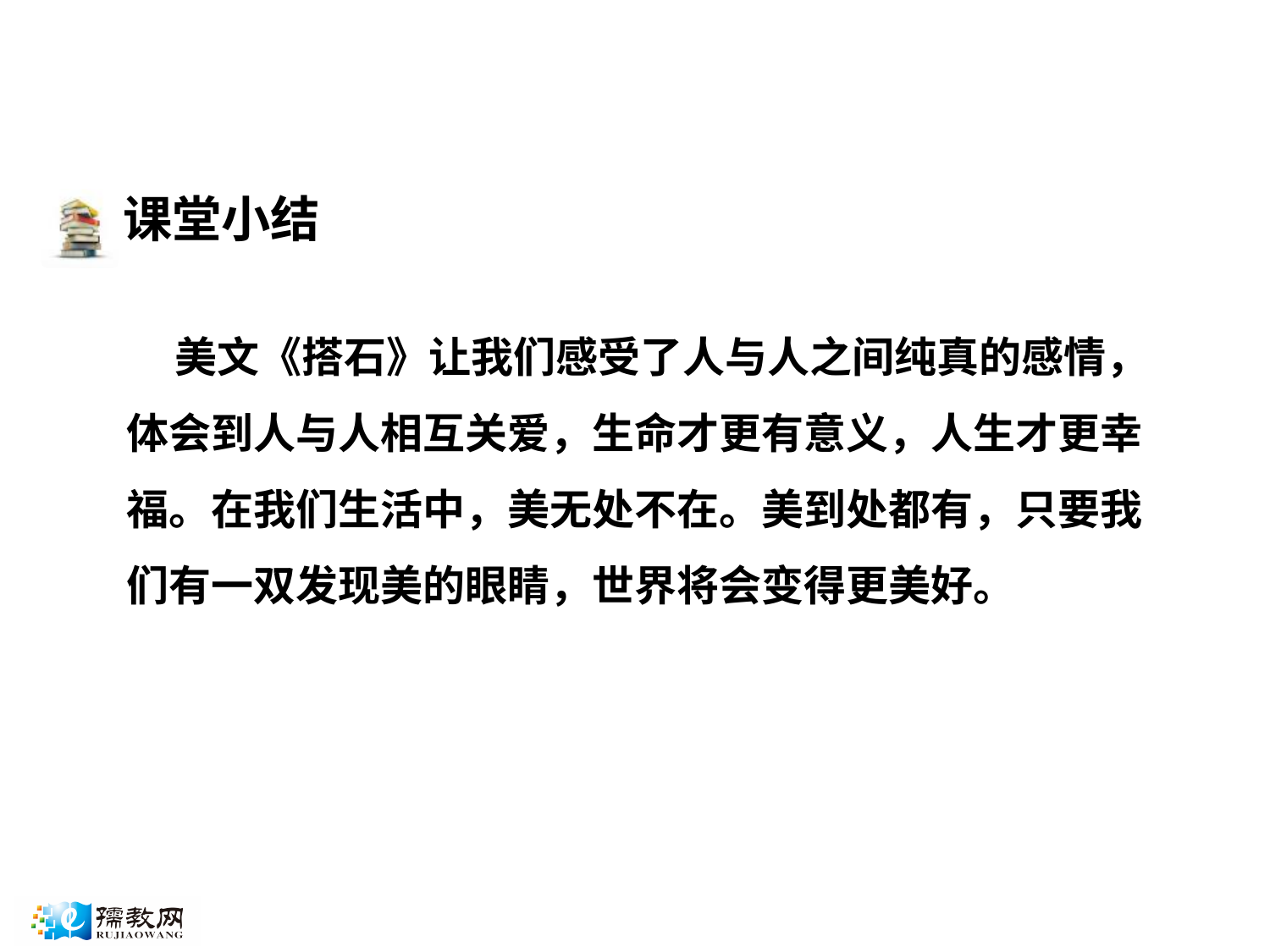

课堂小结

    美文《搭石》让我们感受了人与人之间纯真的感情，体会到人与人相互关爱，生命才更有意义，人生才更幸福。在我们生活中，美无处不在。美到处都有，只要我们有一双发现美的眼睛，世界将会变得更美好。